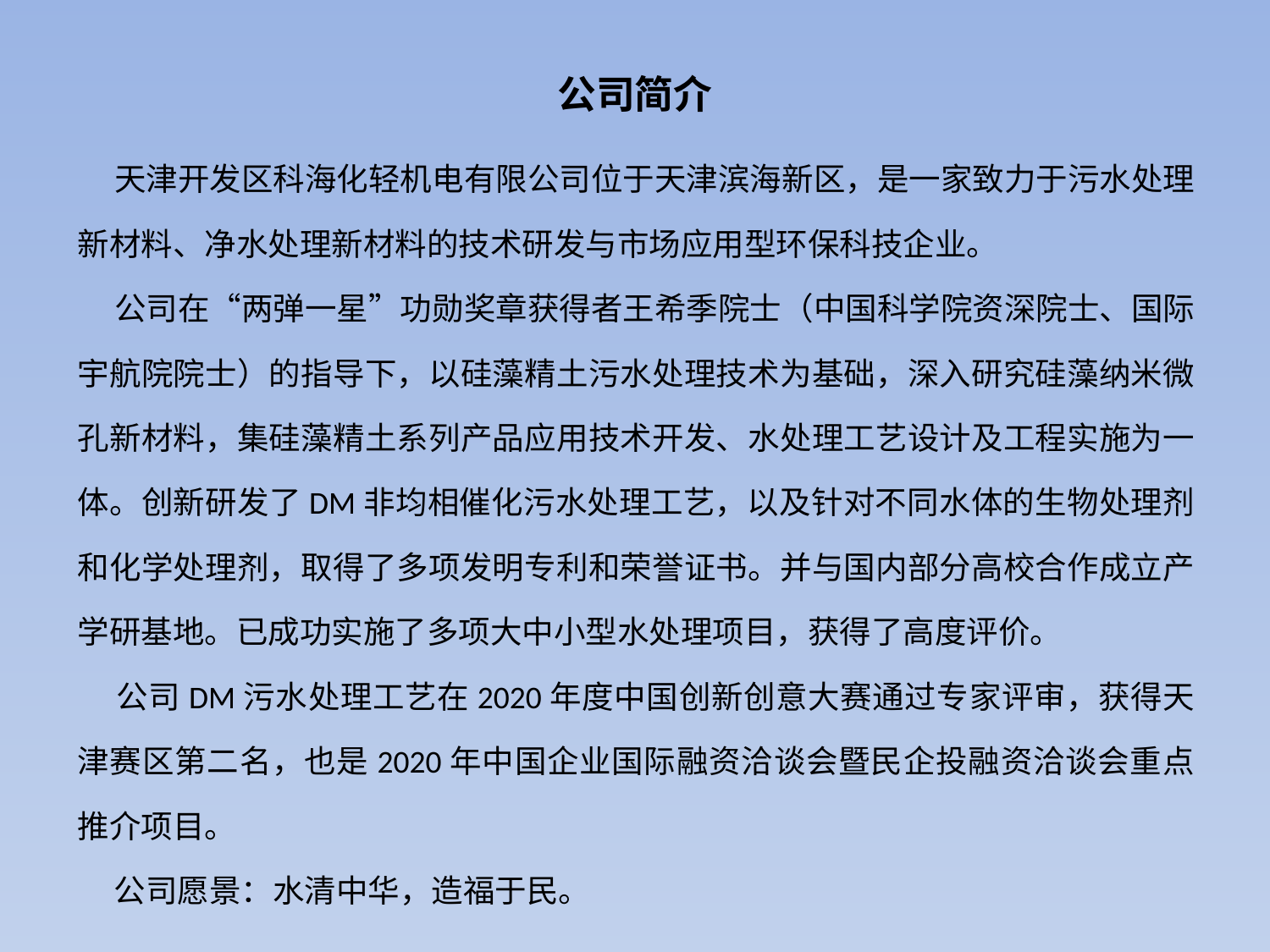

# 公司简介
    天津开发区科海化轻机电有限公司位于天津滨海新区，是一家致力于污水处理新材料、净水处理新材料的技术研发与市场应用型环保科技企业。
    公司在“两弹一星”功勋奖章获得者王希季院士（中国科学院资深院士、国际宇航院院士）的指导下，以硅藻精土污水处理技术为基础，深入研究硅藻纳米微孔新材料，集硅藻精土系列产品应用技术开发、水处理工艺设计及工程实施为一体。创新研发了DM非均相催化污水处理工艺，以及针对不同水体的生物处理剂和化学处理剂，取得了多项发明专利和荣誉证书。并与国内部分高校合作成立产学研基地。已成功实施了多项大中小型水处理项目，获得了高度评价。
    公司DM污水处理工艺在2020年度中国创新创意大赛通过专家评审，获得天津赛区第二名，也是2020年中国企业国际融资洽谈会暨民企投融资洽谈会重点推介项目。
    公司愿景：水清中华，造福于民。